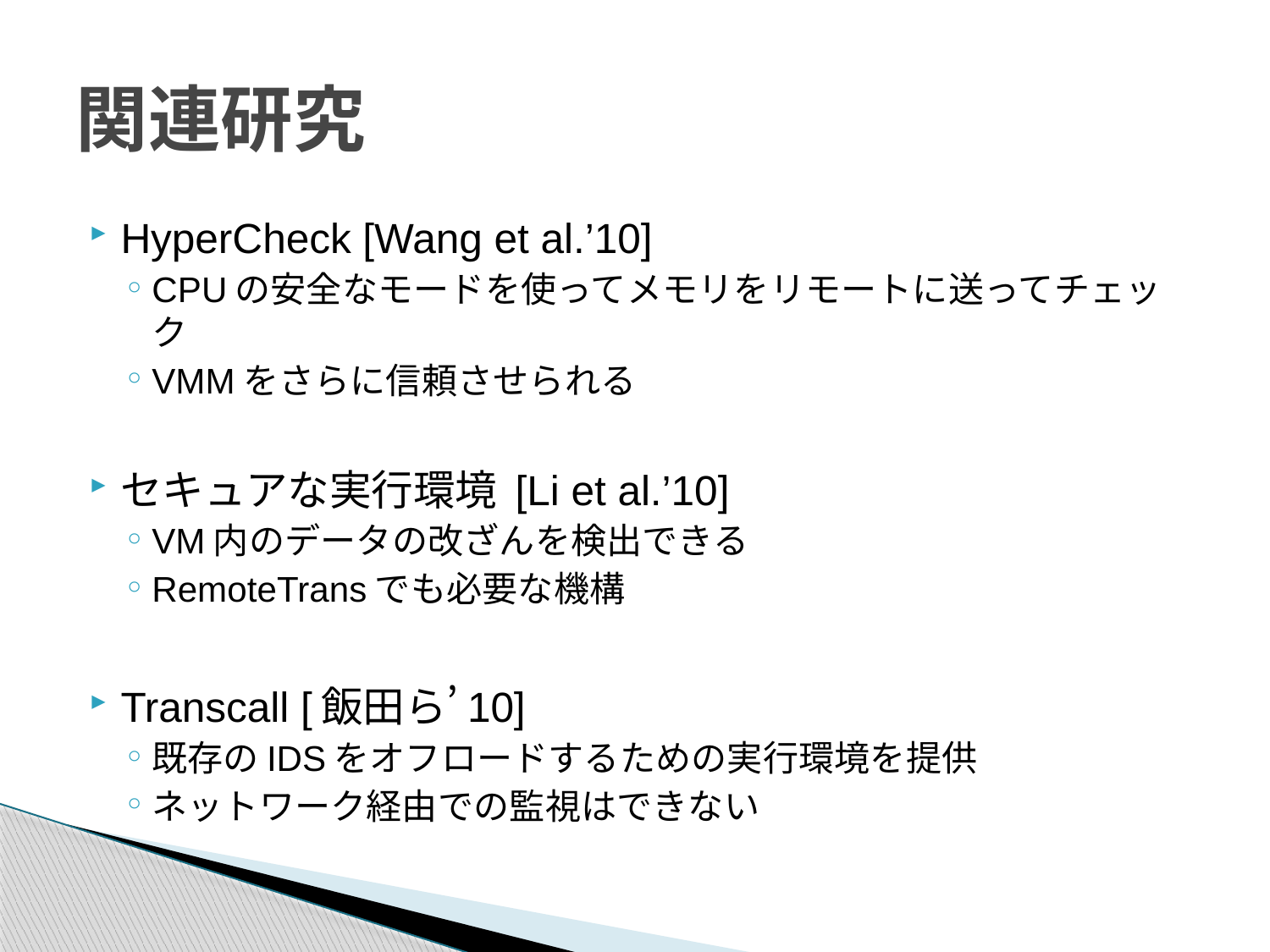

# 関連研究
HyperCheck [Wang et al.’10]
CPUの安全なモードを使ってメモリをリモートに送ってチェック
VMMをさらに信頼させられる

セキュアな実行環境 [Li et al.’10]
VM内のデータの改ざんを検出できる
RemoteTransでも必要な機構

Transcall [飯田ら’10]
既存のIDSをオフロードするための実行環境を提供
ネットワーク経由での監視はできない